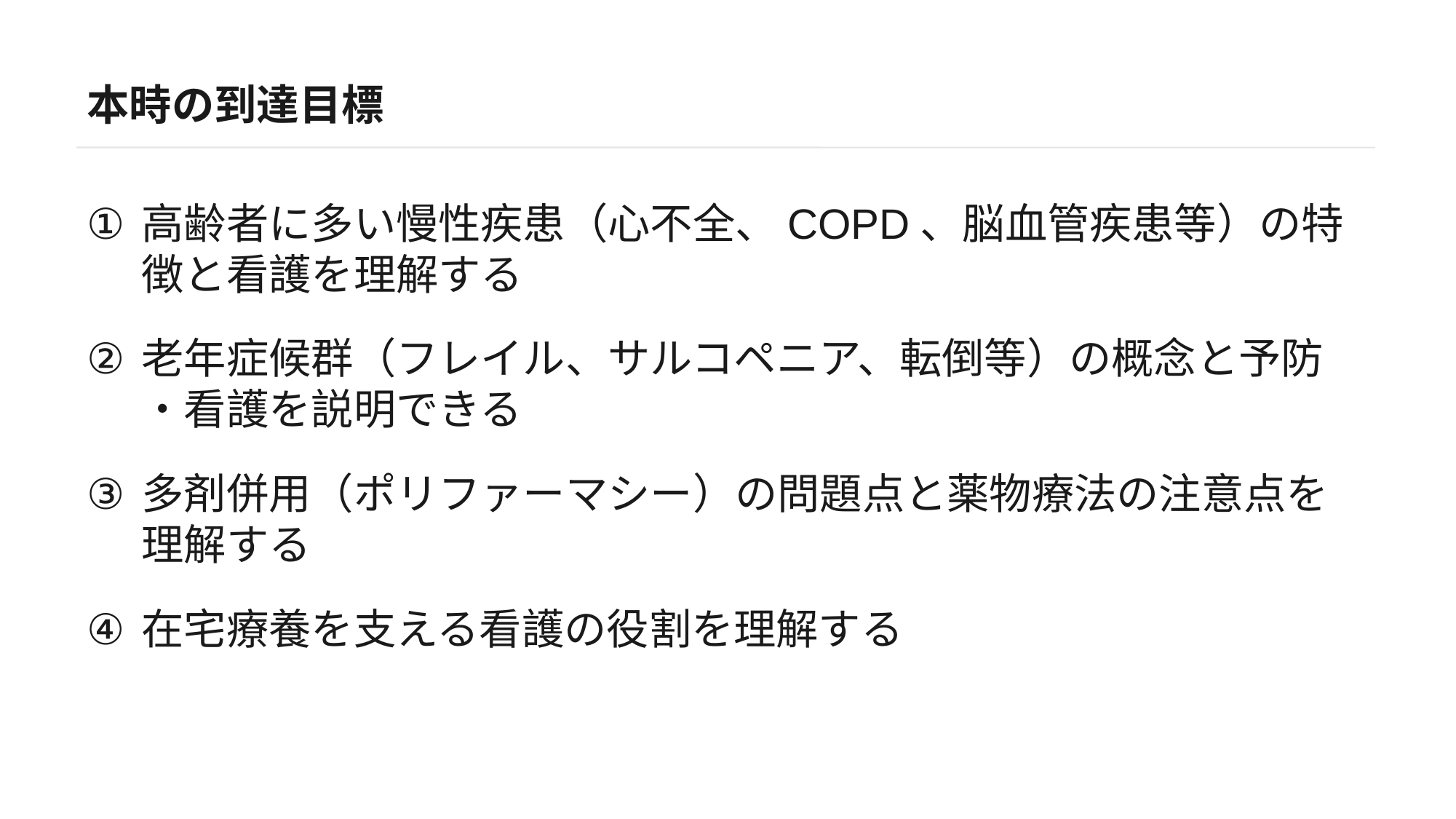

本時の到達目標

高齢者に多い慢性疾患（心不全、COPD、脳血管疾患等）の特徴と看護を理解する
老年症候群（フレイル、サルコペニア、転倒等）の概念と予防・看護を説明できる
多剤併用（ポリファーマシー）の問題点と薬物療法の注意点を理解する
在宅療養を支える看護の役割を理解する